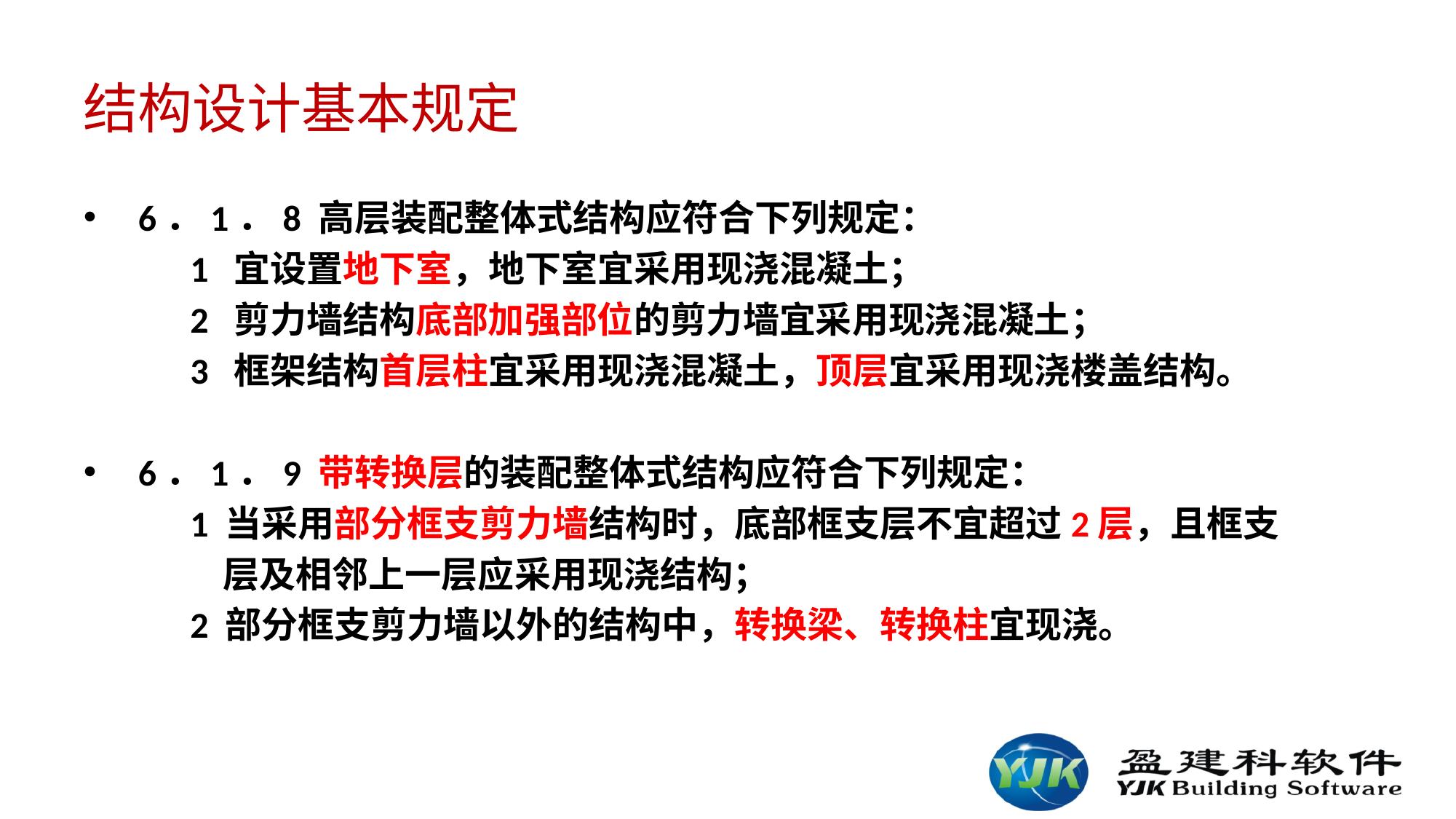

# 结构设计基本规定
6．1．8 高层装配整体式结构应符合下列规定：
             1  宜设置地下室，地下室宜采用现浇混凝土；
             2  剪力墙结构底部加强部位的剪力墙宜采用现浇混凝土；
             3  框架结构首层柱宜采用现浇混凝土，顶层宜采用现浇楼盖结构。

6．1．9 带转换层的装配整体式结构应符合下列规定：
             1 当采用部分框支剪力墙结构时，底部框支层不宜超过2层，且框支
                层及相邻上一层应采用现浇结构；
             2 部分框支剪力墙以外的结构中，转换梁、转换柱宜现浇。

11